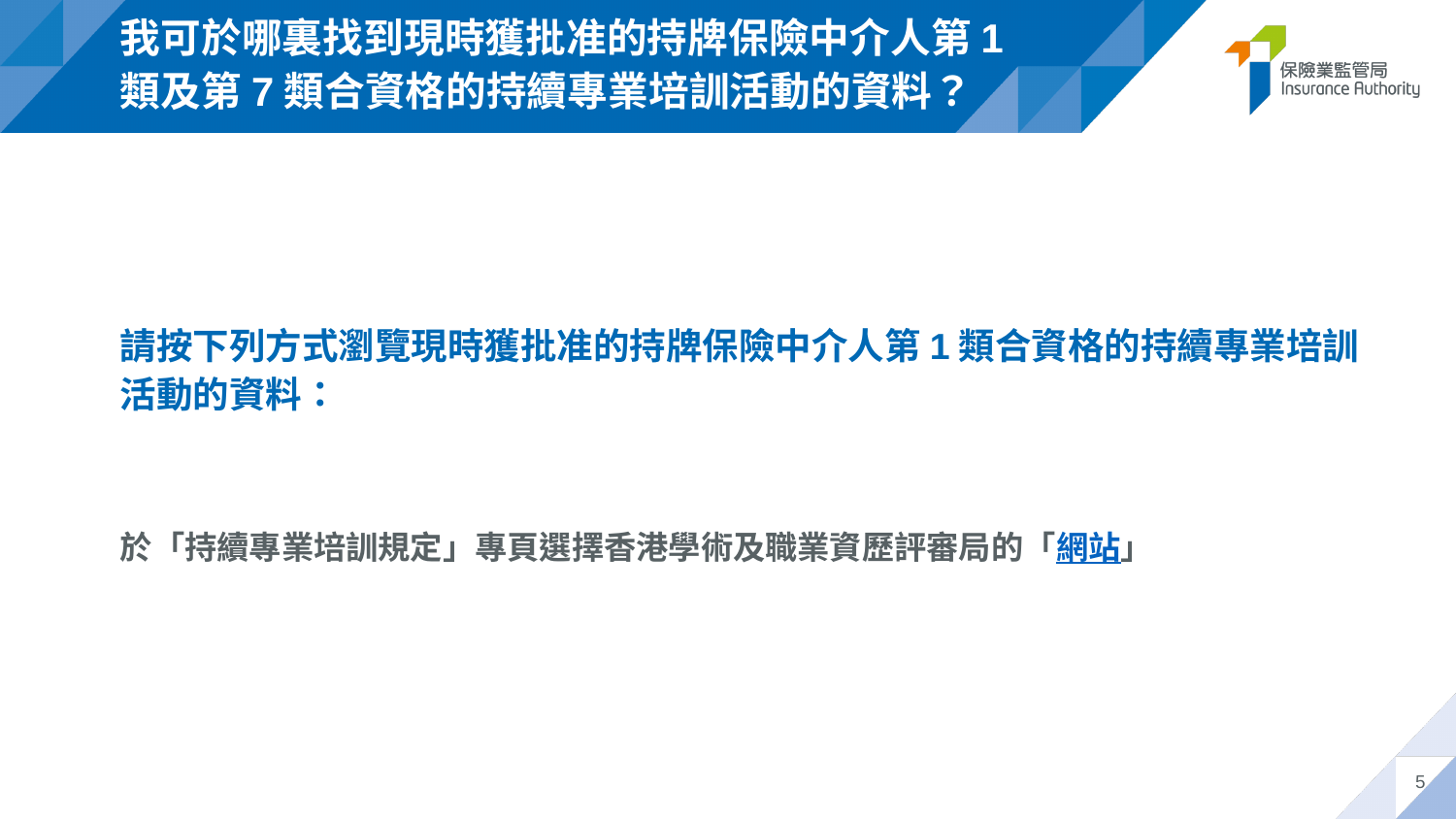

# 我可於哪裏找到現時獲批准的持牌保險中介人第1類及第7類合資格的持續專業培訓活動的資料？
請按下列方式瀏覽現時獲批准的持牌保險中介人第1類合資格的持續專業培訓活動的資料：

於「持續專業培訓規定」專頁選擇香港學術及職業資歷評審局的「網站」
5